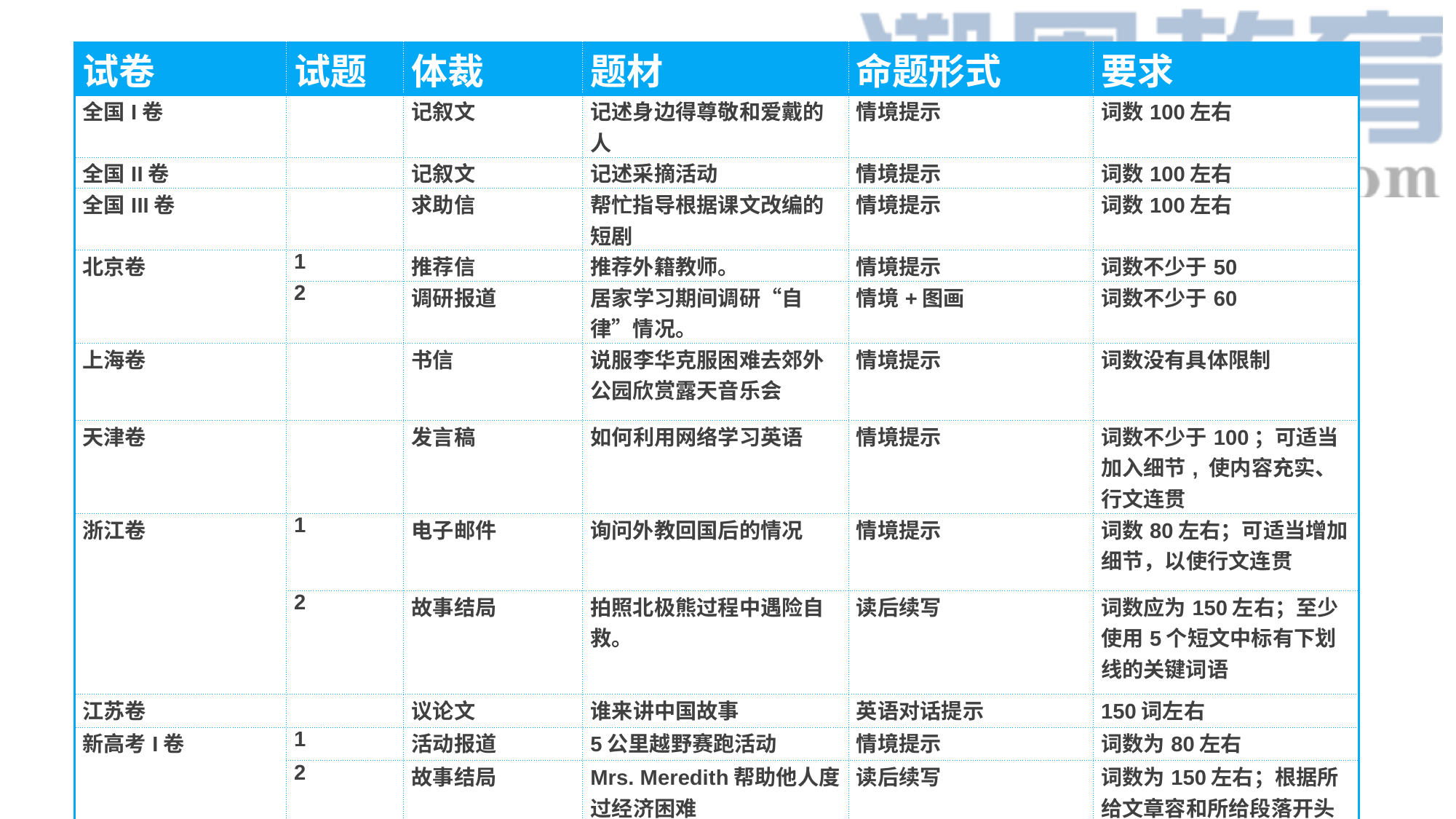

| 试卷 | 试题 | 体裁 | 题材 | 命题形式 | 要求 |
| --- | --- | --- | --- | --- | --- |
| 全国I卷 |  | 记叙文 | 记述身边得尊敬和爱戴的人 | 情境提示 | 词数100左右 |
| 全国II卷 |  | 记叙文 | 记述采摘活动 | 情境提示 | 词数100左右 |
| 全国III卷 |  | 求助信 | 帮忙指导根据课文改编的短剧 | 情境提示 | 词数100左右 |
| 北京卷 | 1 | 推荐信 | 推荐外籍教师。 | 情境提示 | 词数不少于50 |
|  | 2 | 调研报道 | 居家学习期间调研“自律”情况。 | 情境+图画 | 词数不少于60 |
| 上海卷 |  | 书信 | 说服李华克服困难去郊外公园欣赏露天音乐会 | 情境提示 | 词数没有具体限制 |
| 天津卷 |  | 发言稿 | 如何利用网络学习英语 | 情境提示 | 词数不少于100；可适当加入细节, 使内容充实、行文连贯 |
| 浙江卷 | 1 | 电子邮件 | 询问外教回国后的情况 | 情境提示 | 词数80左右；可适当增加细节，以使行文连贯 |
|  | 2 | 故事结局 | 拍照北极熊过程中遇险自救。 | 读后续写 | 词数应为150左右；至少使用5个短文中标有下划线的关键词语 |
| 江苏卷 |  | 议论文 | 谁来讲中国故事 | 英语对话提示 | 150词左右 |
| 新高考I卷 | 1 | 活动报道 | 5公里越野赛跑活动 | 情境提示 | 词数为80左右 |
|  | 2 | 故事结局 | Mrs. Meredith帮助他人度过经济困难 | 读后续写 | 词数为150左右；根据所给文章容和所给段落开头语续写两段 |